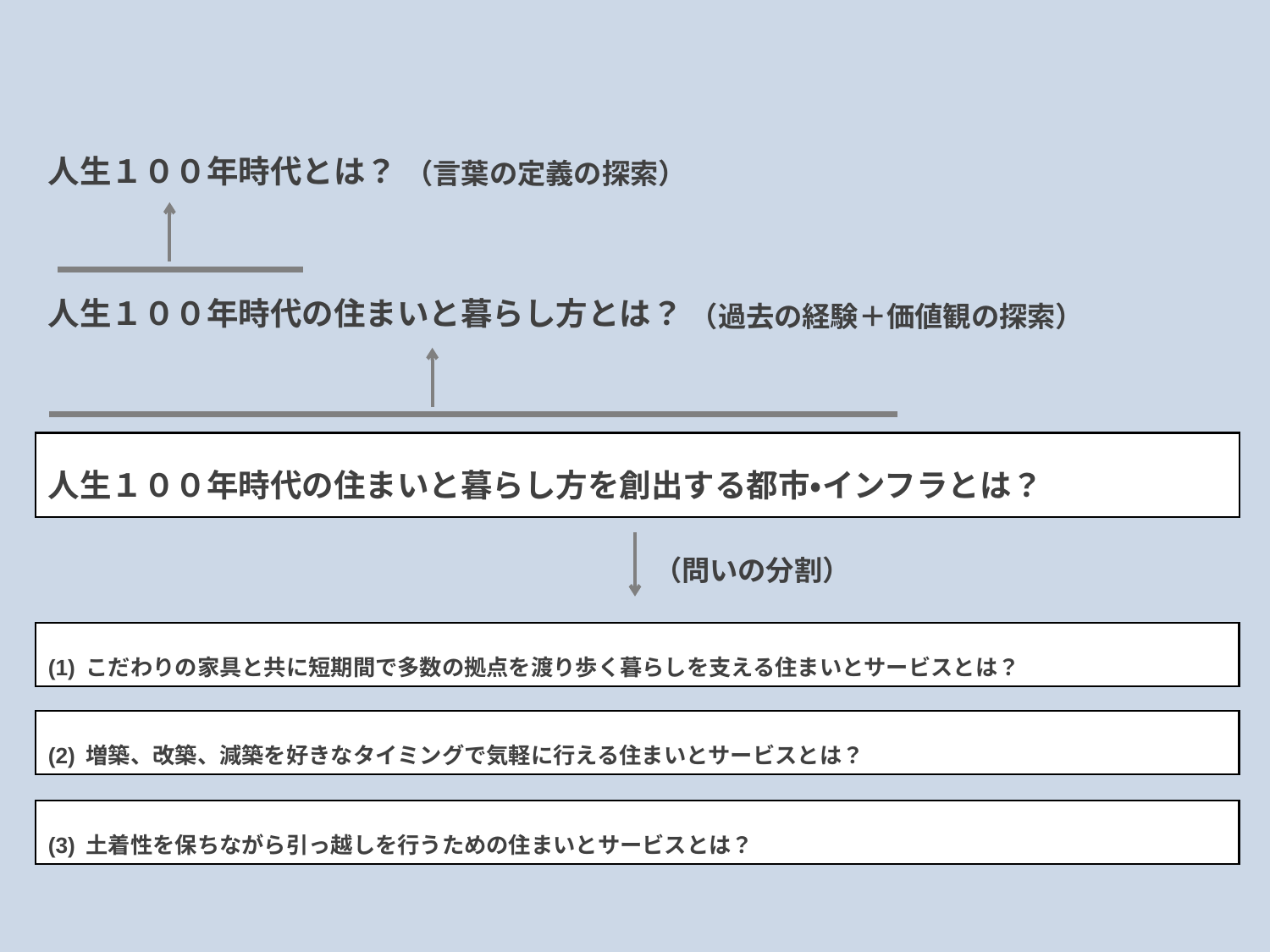

人生１００年時代とは？
（言葉の定義の探索）
人生１００年時代の住まいと暮らし方とは？
（過去の経験＋価値観の探索）
# 人生１００年時代の住まいと暮らし方を創出する都市・インフラとは？
（問いの分割）
(1) こだわりの家具と共に短期間で多数の拠点を渡り歩く暮らしを支える住まいとサービスとは？
(2) 増築、改築、減築を好きなタイミングで気軽に行える住まいとサービスとは？
(3) 土着性を保ちながら引っ越しを行うための住まいとサービスとは？